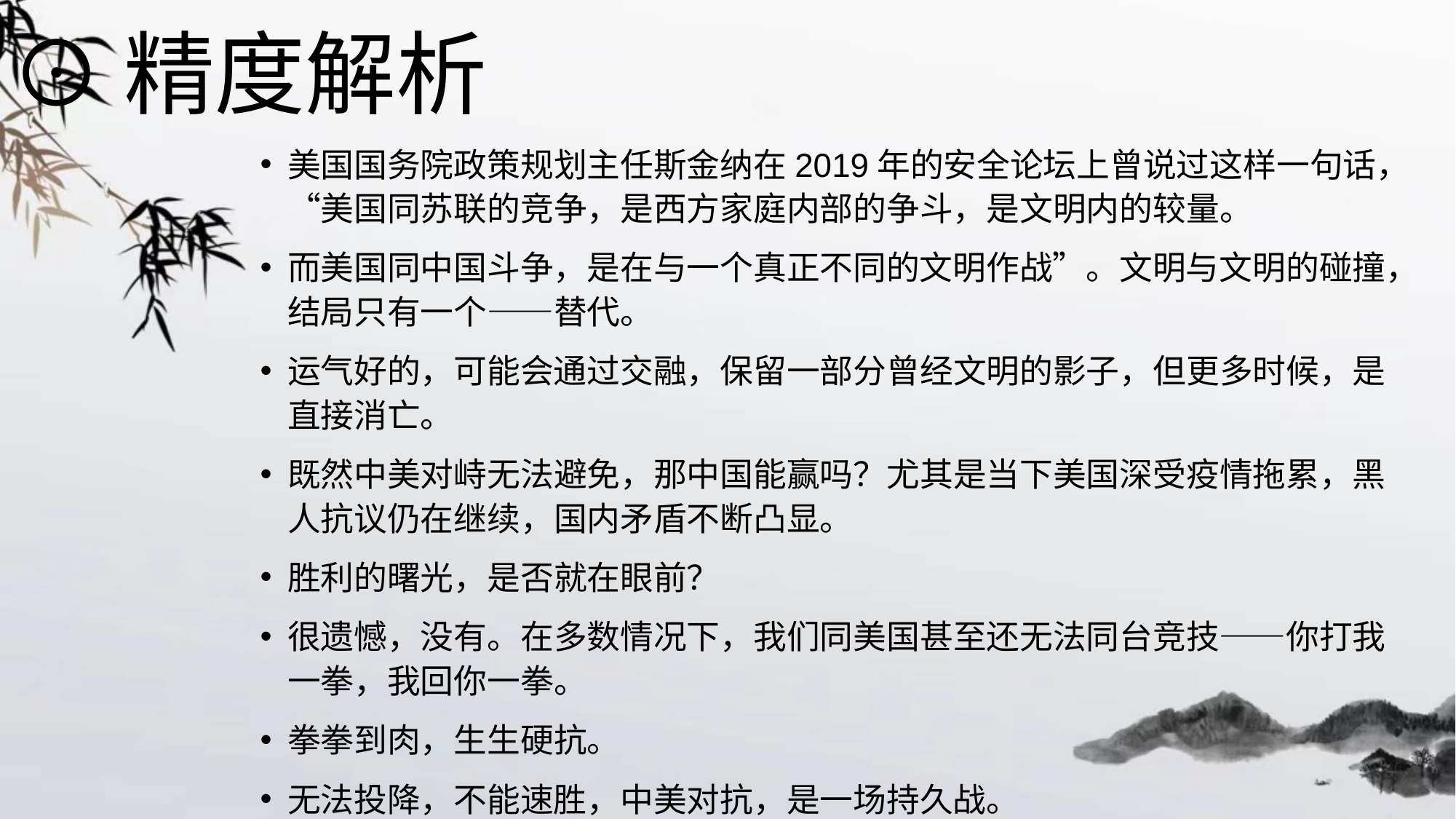

⊙精度解析
美国国务院政策规划主任斯金纳在2019年的安全论坛上曾说过这样一句话，“美国同苏联的竞争，是西方家庭内部的争斗，是文明内的较量。
而美国同中国斗争，是在与一个真正不同的文明作战”。文明与文明的碰撞，结局只有一个——替代。
运气好的，可能会通过交融，保留一部分曾经文明的影子，但更多时候，是直接消亡。
既然中美对峙无法避免，那中国能赢吗？尤其是当下美国深受疫情拖累，黑人抗议仍在继续，国内矛盾不断凸显。
胜利的曙光，是否就在眼前？
很遗憾，没有。在多数情况下，我们同美国甚至还无法同台竞技——你打我一拳，我回你一拳。
拳拳到肉，生生硬抗。
无法投降，不能速胜，中美对抗，是一场持久战。